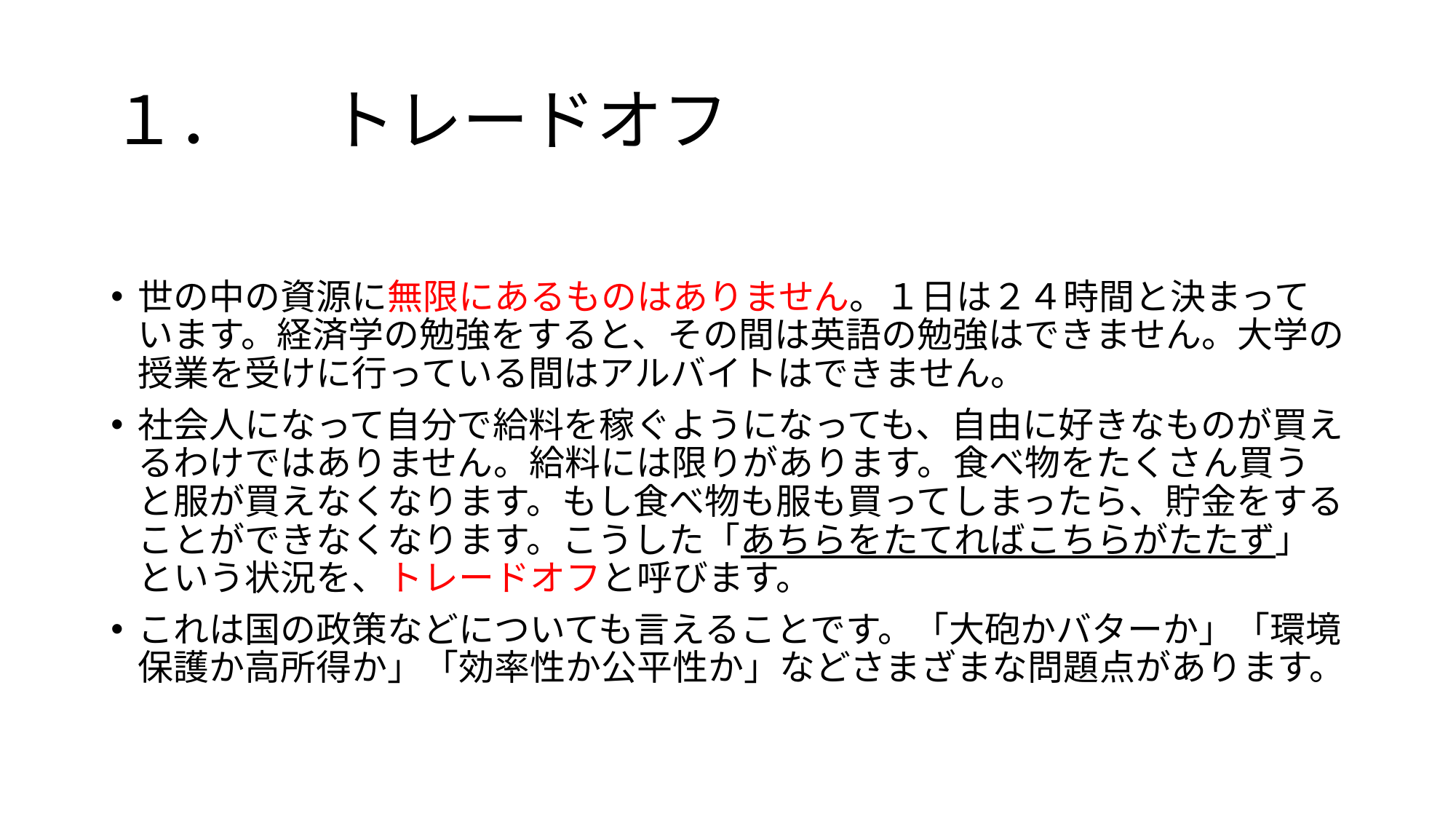

# １．	トレードオフ

世の中の資源に無限にあるものはありません。１日は２４時間と決まっています。経済学の勉強をすると、その間は英語の勉強はできません。大学の授業を受けに行っている間はアルバイトはできません。
社会人になって自分で給料を稼ぐようになっても、自由に好きなものが買えるわけではありません。給料には限りがあります。食べ物をたくさん買うと服が買えなくなります。もし食べ物も服も買ってしまったら、貯金をすることができなくなります。こうした「あちらをたてればこちらがたたず」という状況を、トレードオフと呼びます。
これは国の政策などについても言えることです。「大砲かバターか」「環境保護か高所得か」「効率性か公平性か」などさまざまな問題点があります。